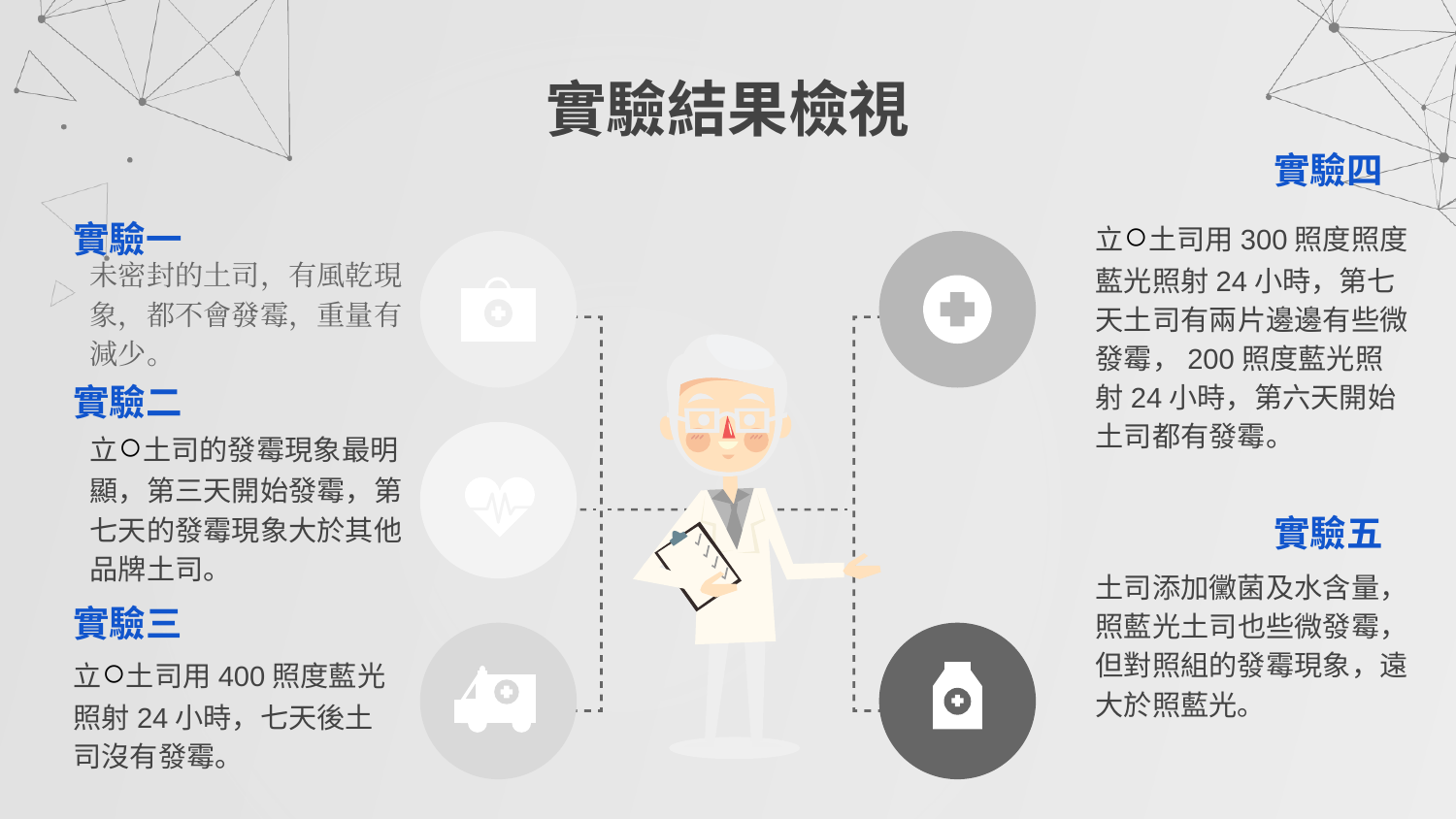

# 實驗結果檢視
實驗四
立○土司用300照度照度藍光照射24小時，第七天土司有兩片邊邊有些微發霉，200照度藍光照射24小時，第六天開始土司都有發霉。
實驗一

未密封的土司，有風乾現象，都不會發霉，重量有減少。
實驗二
立○土司的發霉現象最明顯，第三天開始發霉，第七天的發霉現象大於其他品牌土司。
實驗五
土司添加黴菌及水含量，照藍光土司也些微發霉，但對照組的發霉現象，遠大於照藍光。
實驗三
立○土司用400照度藍光照射24小時，七天後土司沒有發霉。